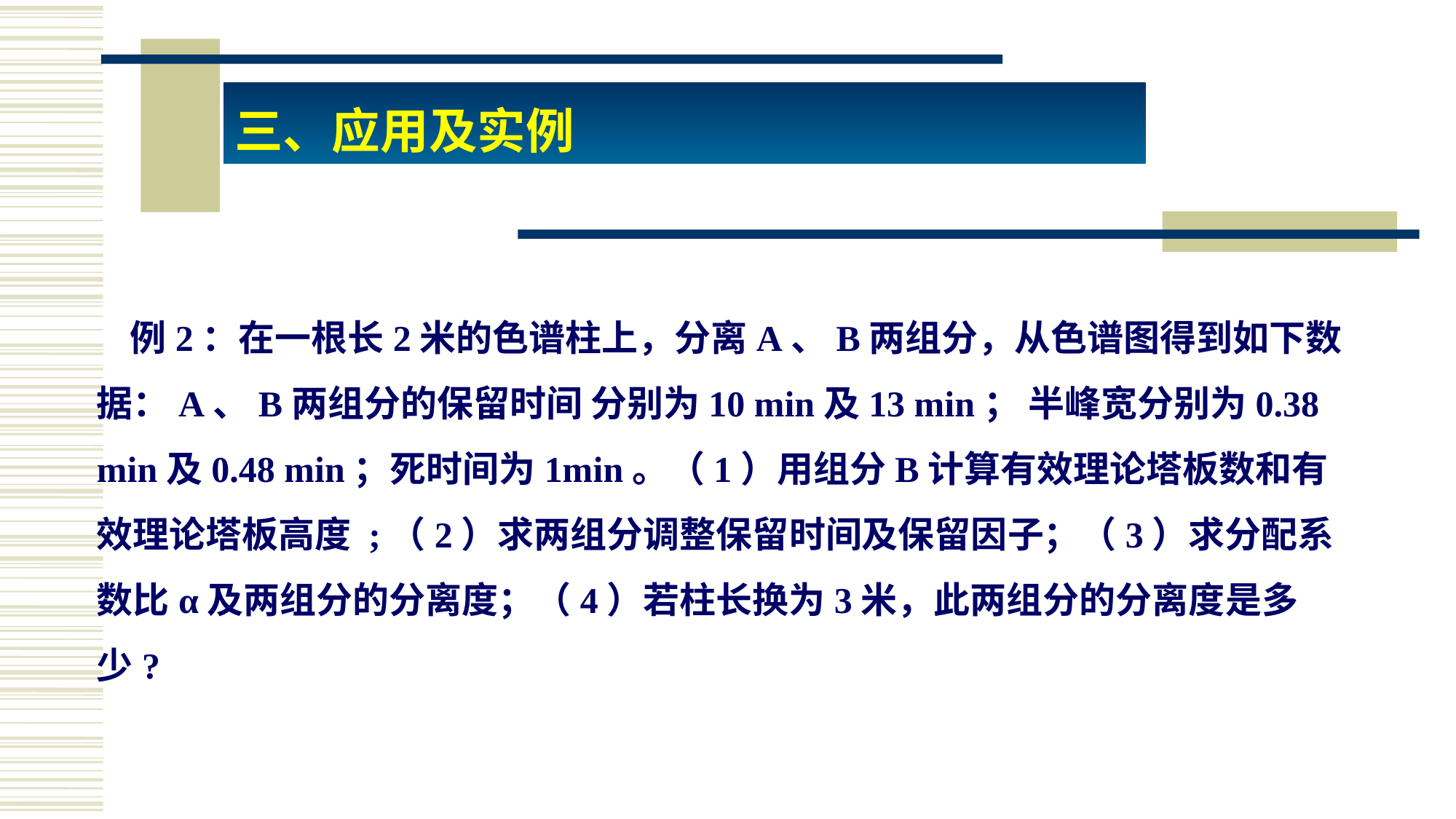

三、应用及实例
例2：在一根长2米的色谱柱上，分离A、B两组分，从色谱图得到如下数据：A、B两组分的保留时间 分别为10 min及13 min； 半峰宽分别为0.38 min及0.48 min；死时间为1min。（1）用组分B计算有效理论塔板数和有效理论塔板高度 ;（2）求两组分调整保留时间及保留因子；（3）求分配系数比α及两组分的分离度；（4）若柱长换为3米，此两组分的分离度是多少?